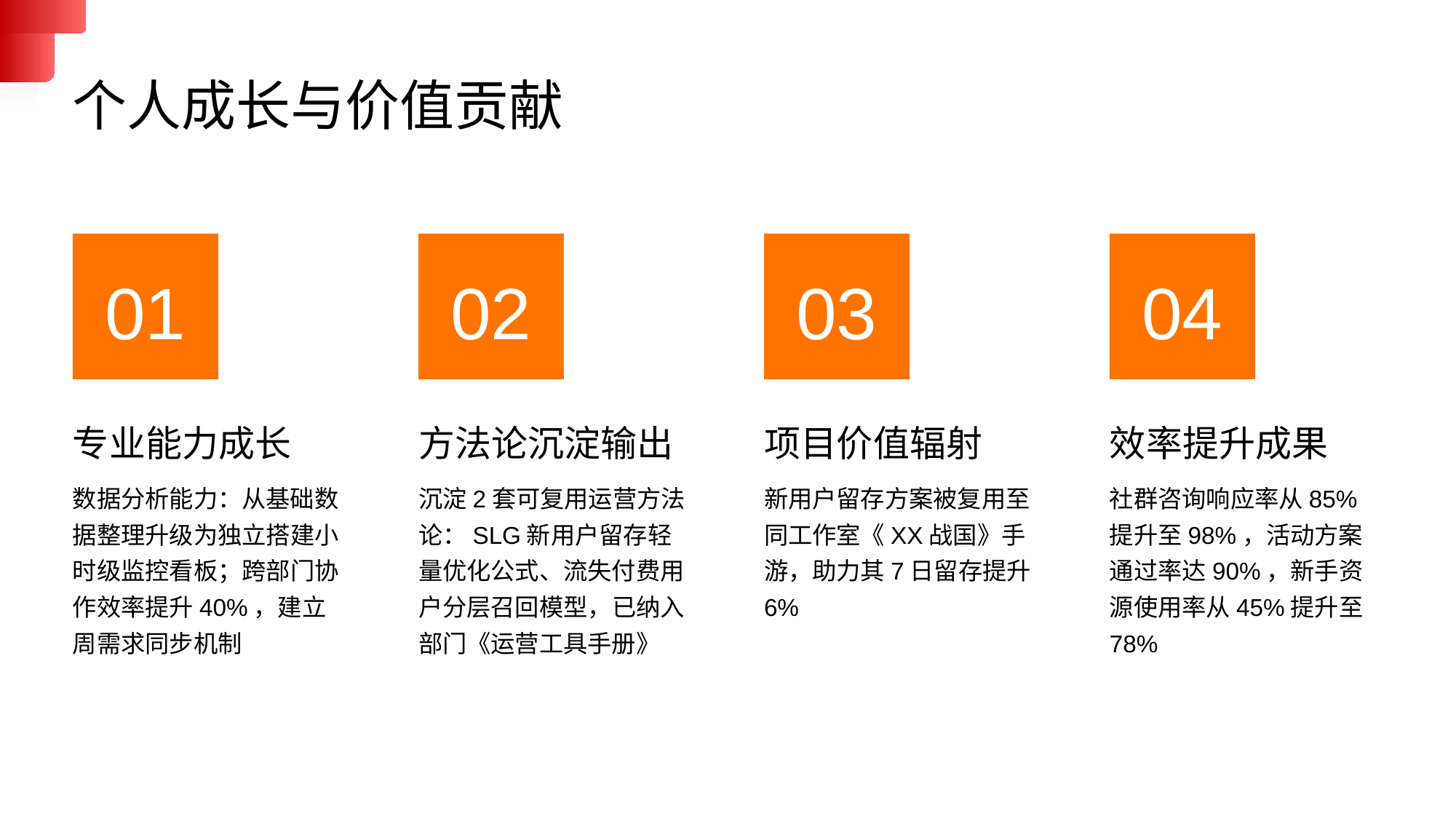

个人成长与价值贡献

01
02
03
04
专业能力成长
方法论沉淀输出
项目价值辐射
效率提升成果
数据分析能力：从基础数据整理升级为独立搭建小时级监控看板；跨部门协作效率提升40%，建立周需求同步机制
沉淀2套可复用运营方法论：SLG新用户留存轻量优化公式、流失付费用户分层召回模型，已纳入部门《运营工具手册》
新用户留存方案被复用至同工作室《XX战国》手游，助力其7日留存提升6%
社群咨询响应率从85%提升至98%，活动方案通过率达90%，新手资源使用率从45%提升至78%